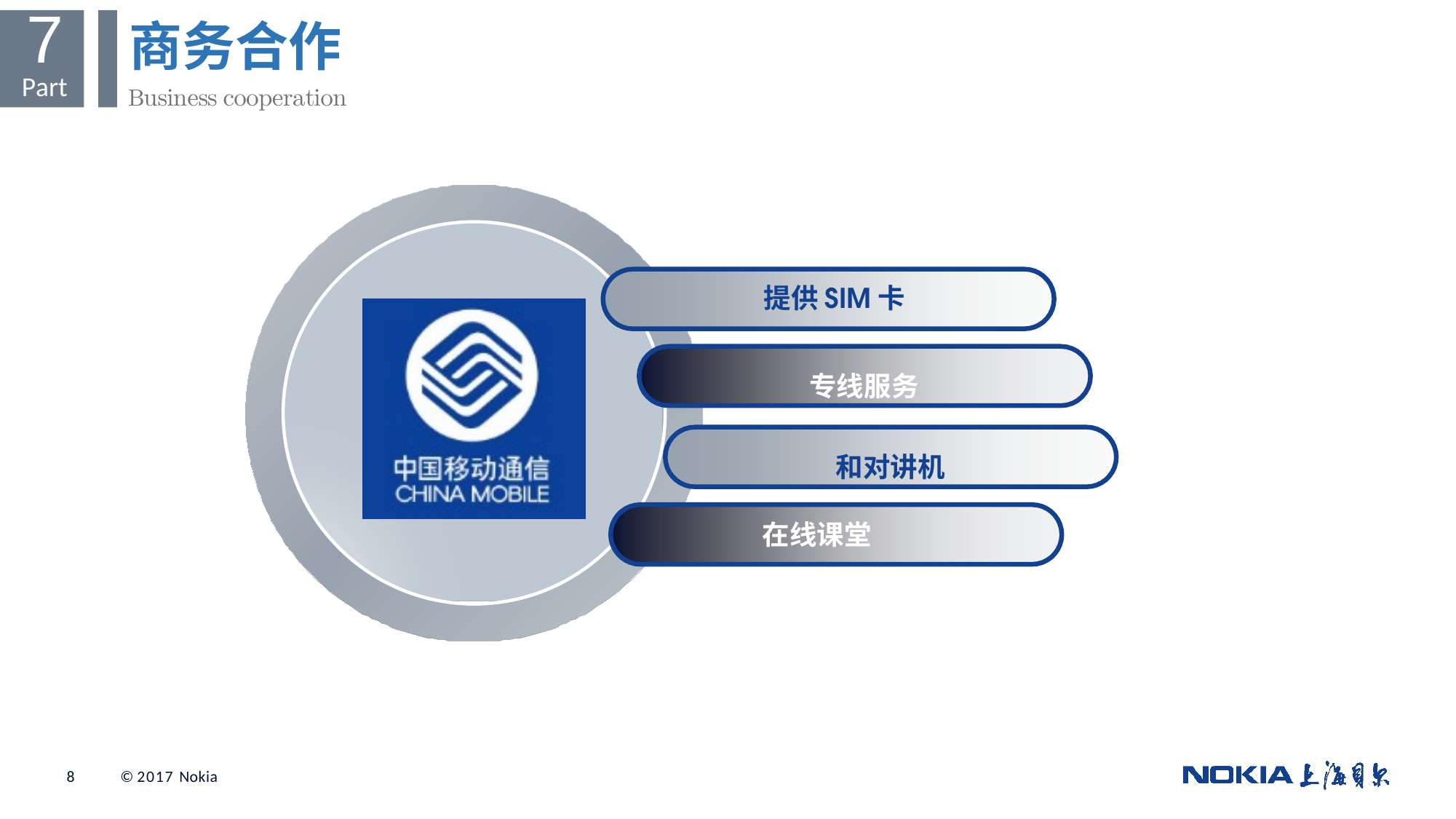

7
Part
# 商务合作
Business cooperation

提供SIM卡
专线服务  和对讲机

在线课堂

© 2017 Nokia
8